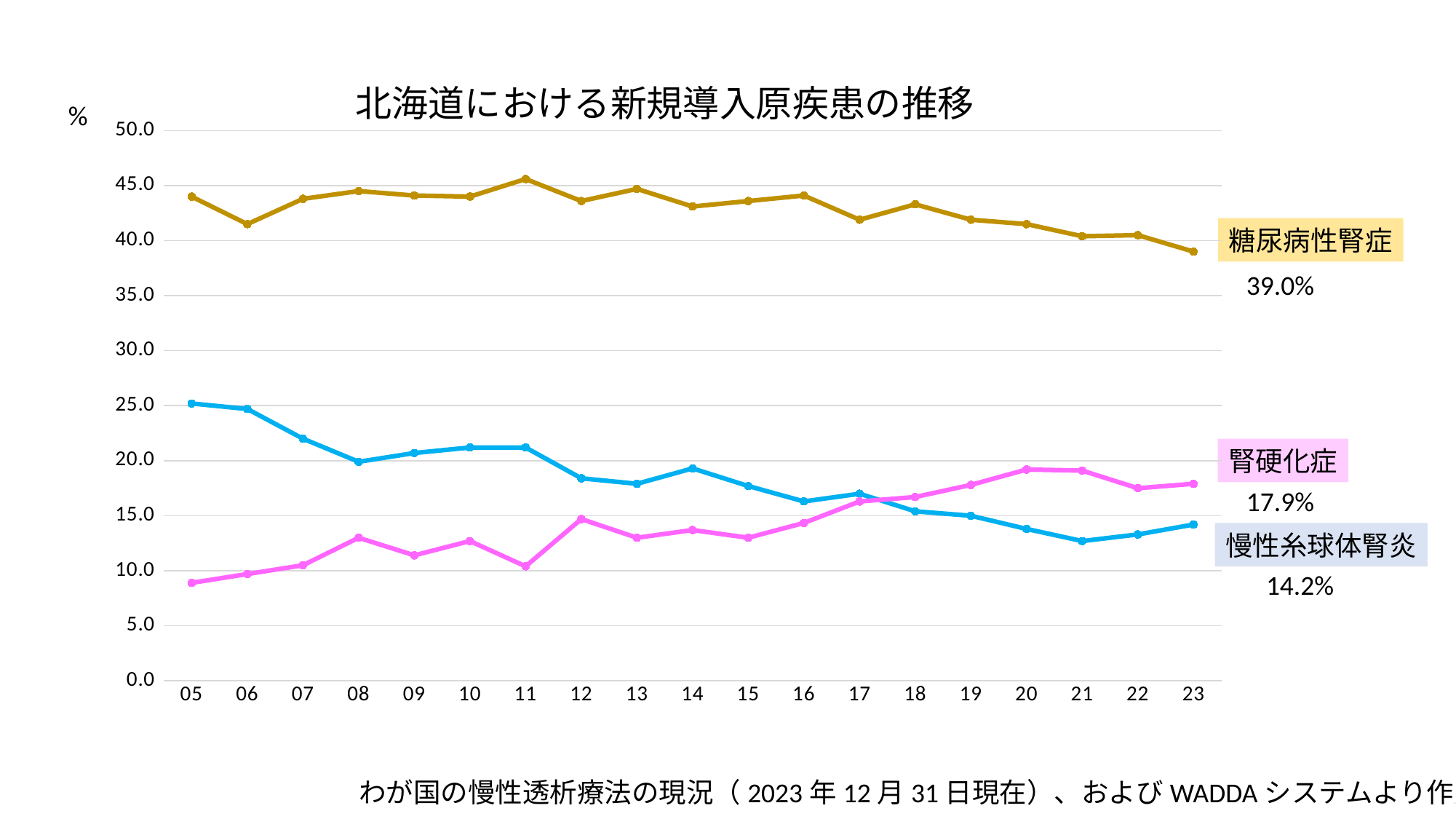

### Chart: 北海道における新規導入原疾患の推移

| Category | 慢性糸球体腎炎 | 糖尿病性腎症 | 腎硬化症 |
|---|---|---|---|
| 05 | 25.2 | 44.0 | 8.9 |
| 06 | 24.7 | 41.5 | 9.7 |
| 07 | 22.0 | 43.8 | 10.5 |
| 08 | 19.9 | 44.5 | 13.0 |
| 09 | 20.7 | 44.1 | 11.4 |
| 10 | 21.2 | 44.0 | 12.7 |
| 11 | 21.2 | 45.6 | 10.4 |
| 12 | 18.4 | 43.6 | 14.7 |
| 13 | 17.9 | 44.7 | 13.0 |
| 14 | 19.3 | 43.1 | 13.7 |
| 15 | 17.7 | 43.6 | 13.0 |
| 16 | 16.3 | 44.1 | 14.342857142857143 |
| 17 | 17.0 | 41.9 | 16.29511677282378 |
| 18 | 15.4 | 43.3 | 16.7 |
| 19 | 15.0 | 41.9 | 17.8 |
| 20 | 13.8 | 41.5 | 19.2 |
| 21 | 12.7 | 40.4 | 19.1 |
| 22 | 13.3 | 40.5 | 17.5 |
| 23 | 14.2 | 39.0 | 17.9 |
%
糖尿病性腎症
39.0%
腎硬化症
17.9%
慢性糸球体腎炎
14.2%
わが国の慢性透析療法の現況（2023年12月31日現在）、およびWADDAシステムより作成